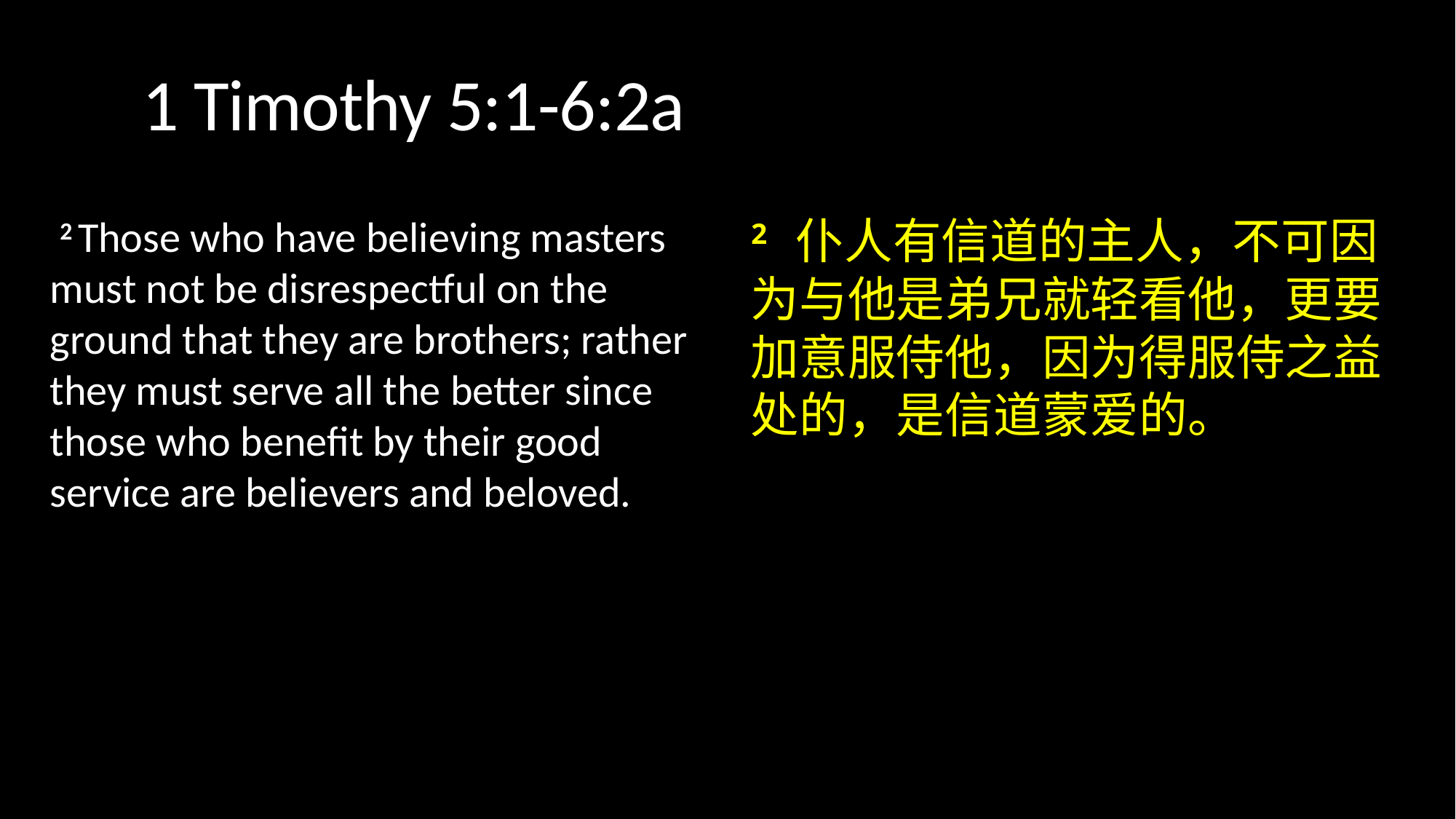

# 1 Timothy 5:1-6:2a
 2 Those who have believing masters must not be disrespectful on the ground that they are brothers; rather they must serve all the better since those who benefit by their good service are believers and beloved.
2 仆人有信道的主人，不可因为与他是弟兄就轻看他，更要加意服侍他，因为得服侍之益处的，是信道蒙爱的。